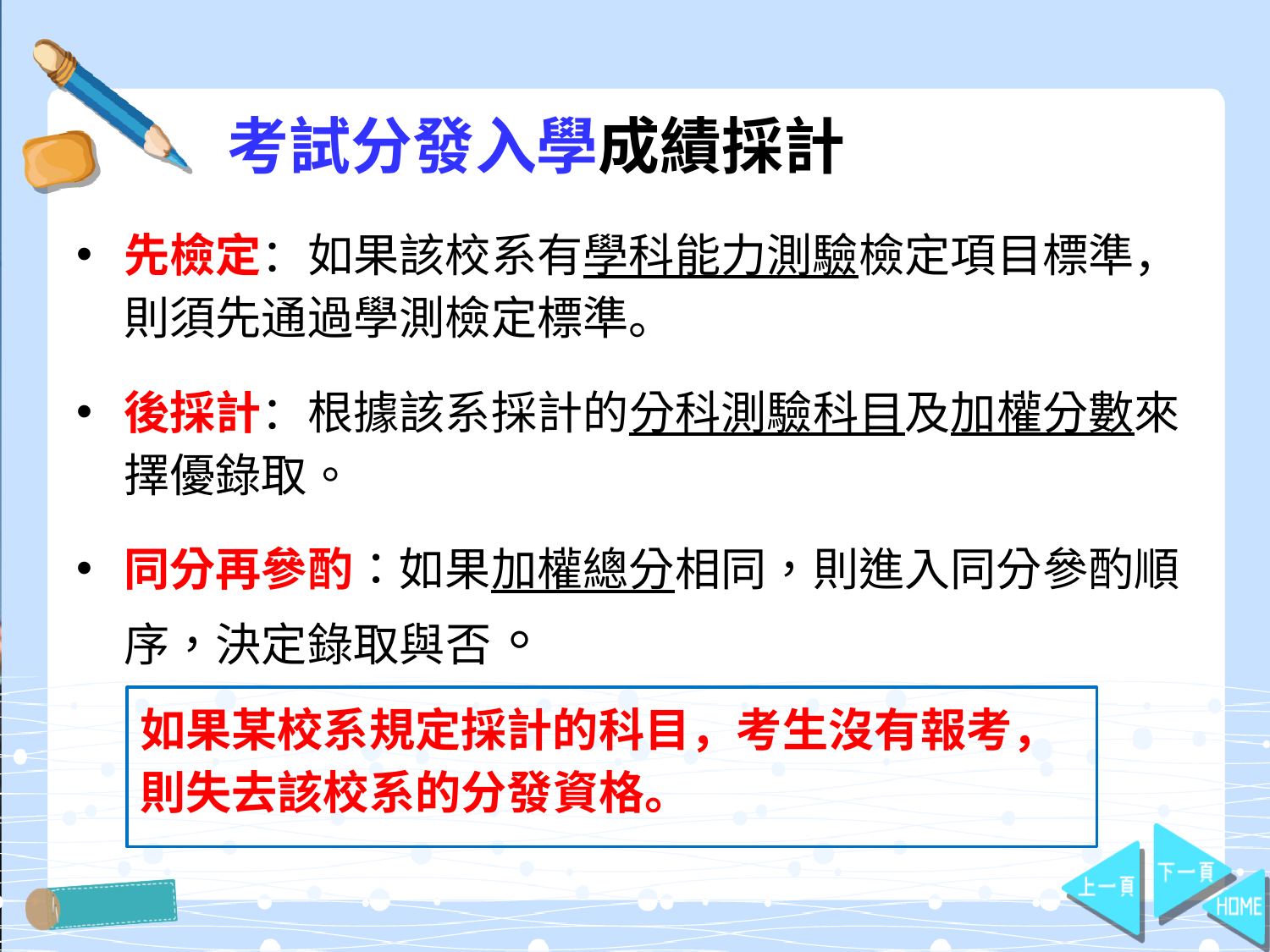

# 考試分發入學成績採計
先檢定：如果該校系有學科能力測驗檢定項目標準，則須先通過學測檢定標準。
後採計：根據該系採計的分科測驗科目及加權分數來擇優錄取。
同分再參酌：如果加權總分相同，則進入同分參酌順序，決定錄取與否。
如果某校系規定採計的科目，考生沒有報考，
則失去該校系的分發資格。